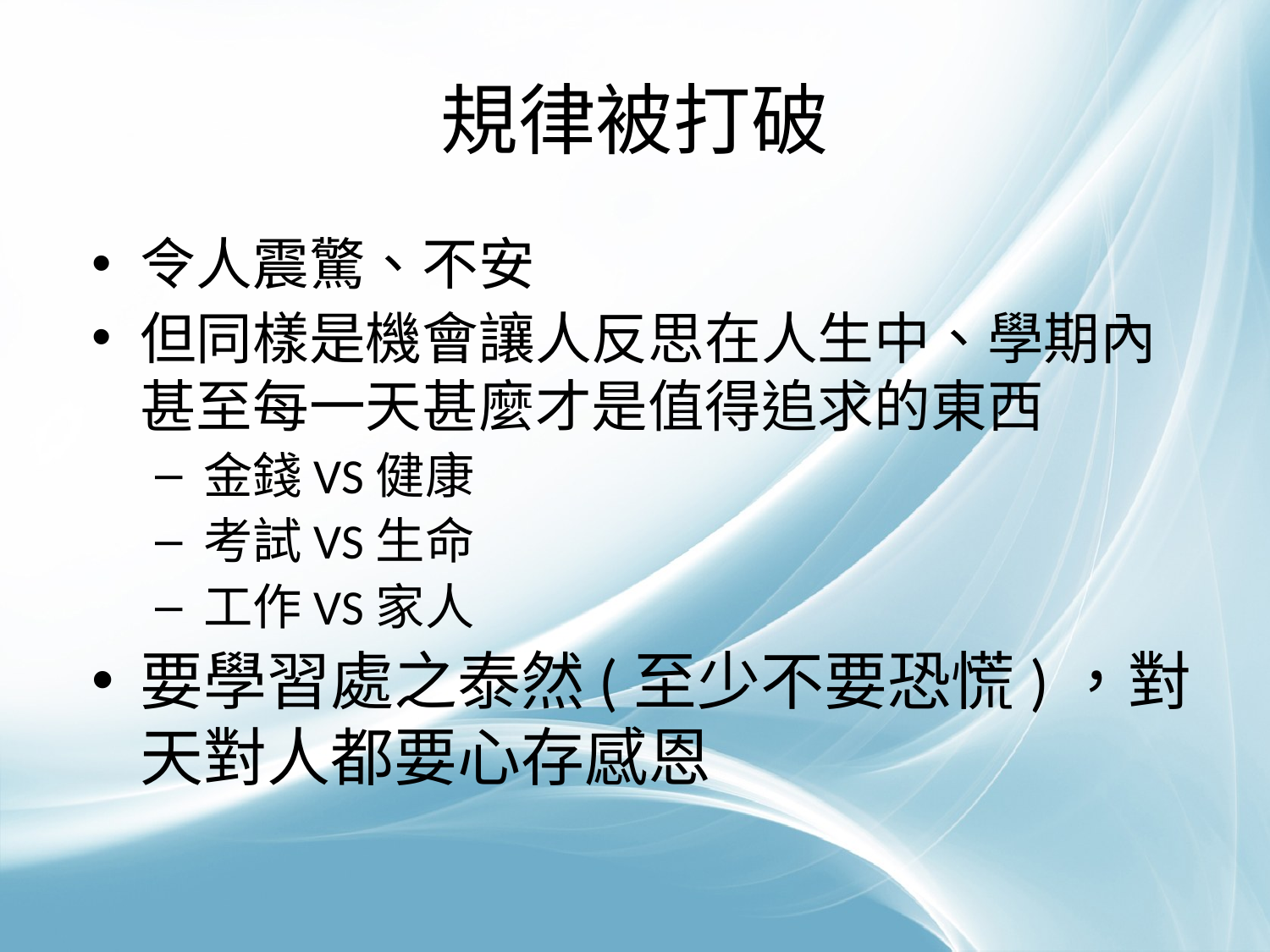

# 規律被打破
令人震驚、不安
但同樣是機會讓人反思在人生中、學期內甚至每一天甚麼才是值得追求的東西
金錢VS健康
考試VS生命
工作VS家人
要學習處之泰然(至少不要恐慌)，對天對人都要心存感恩